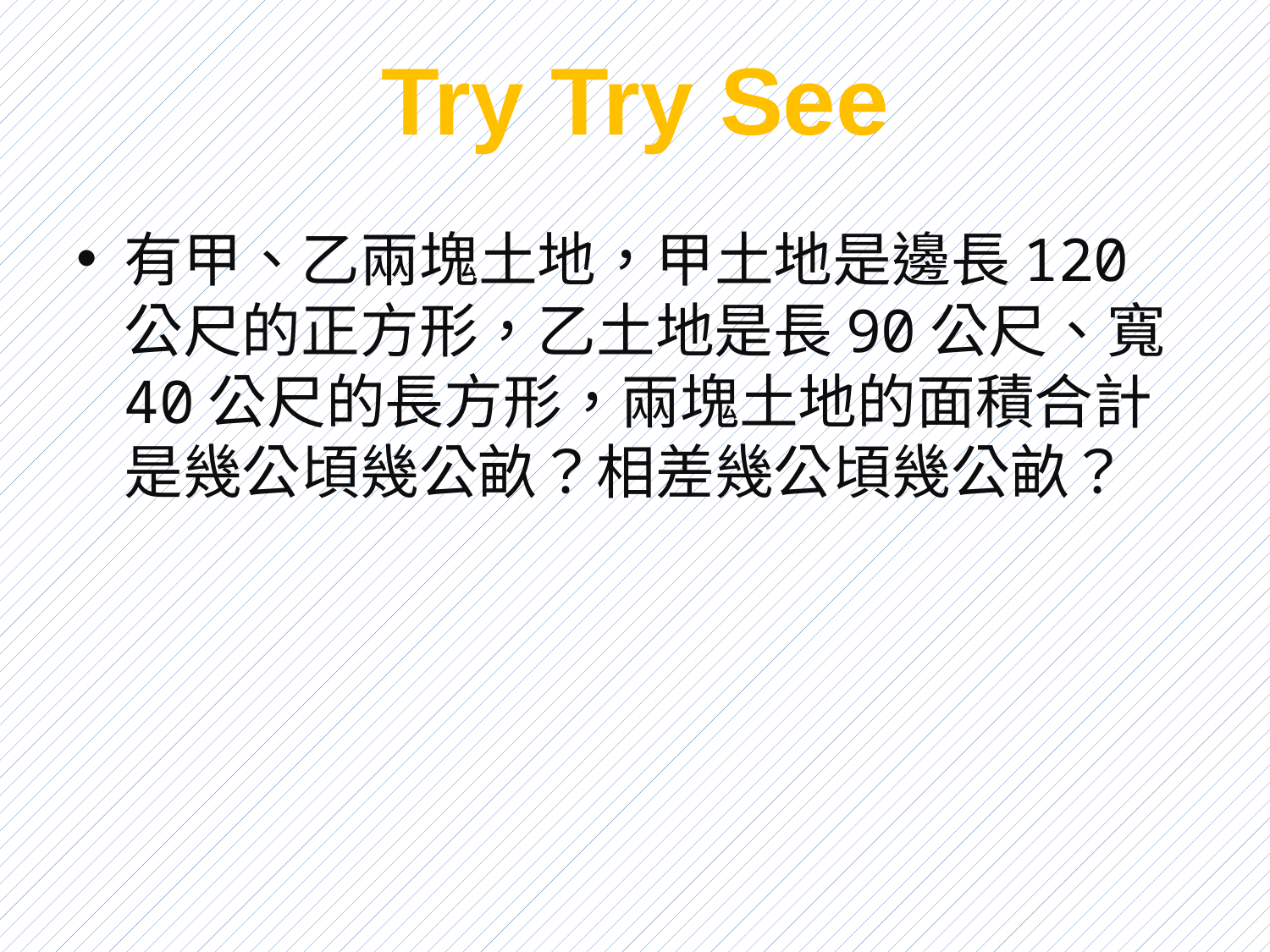

# Try Try See
有甲、乙兩塊土地，甲土地是邊長120公尺的正方形，乙土地是長90公尺、寬40公尺的長方形，兩塊土地的面積合計是幾公頃幾公畝？相差幾公頃幾公畝？